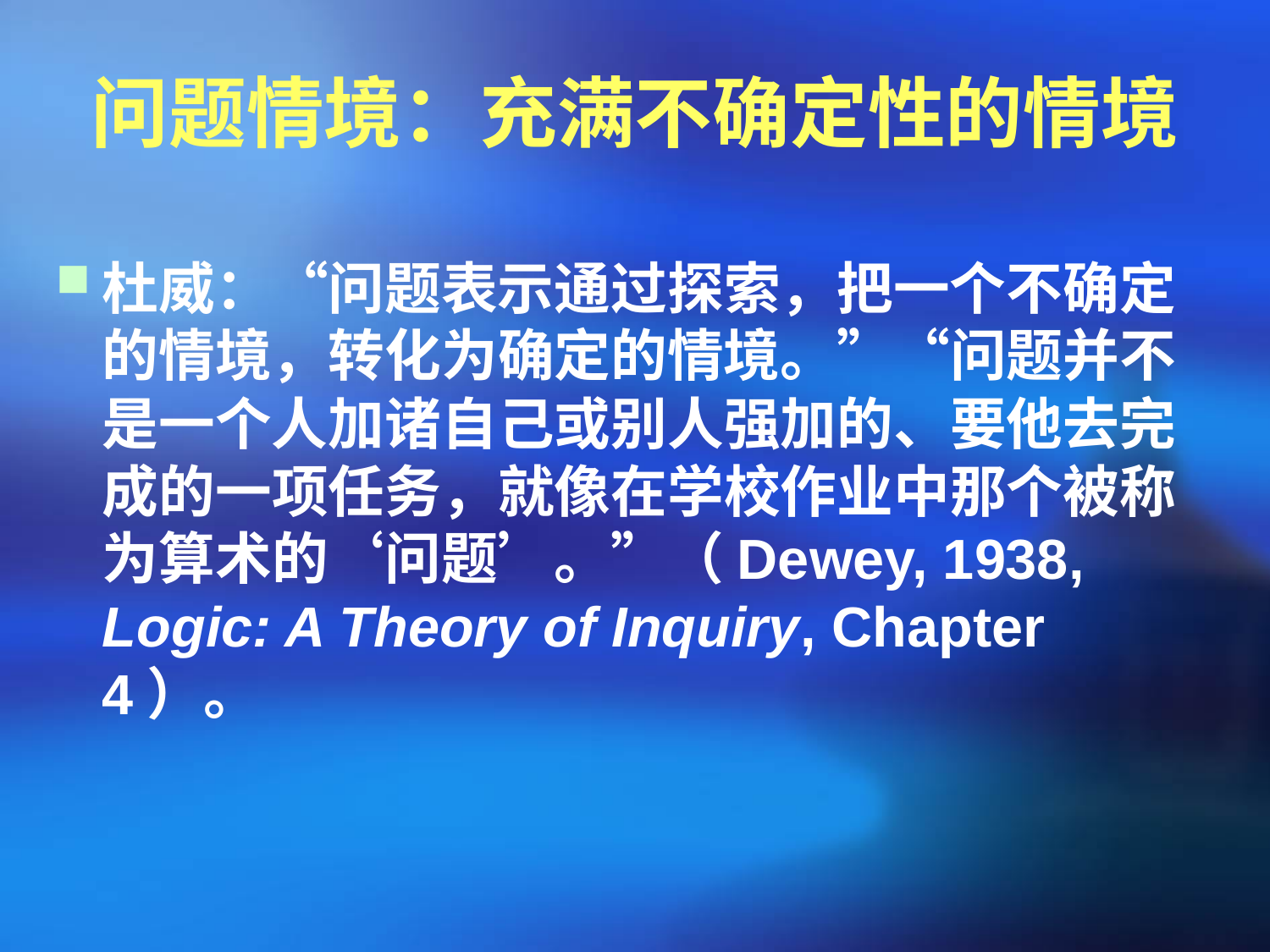

# 问题情境：充满不确定性的情境
杜威：“问题表示通过探索，把一个不确定的情境，转化为确定的情境。”“问题并不是一个人加诸自己或别人强加的、要他去完成的一项任务，就像在学校作业中那个被称为算术的‘问题’。”（Dewey, 1938, Logic: A Theory of Inquiry, Chapter 4）。